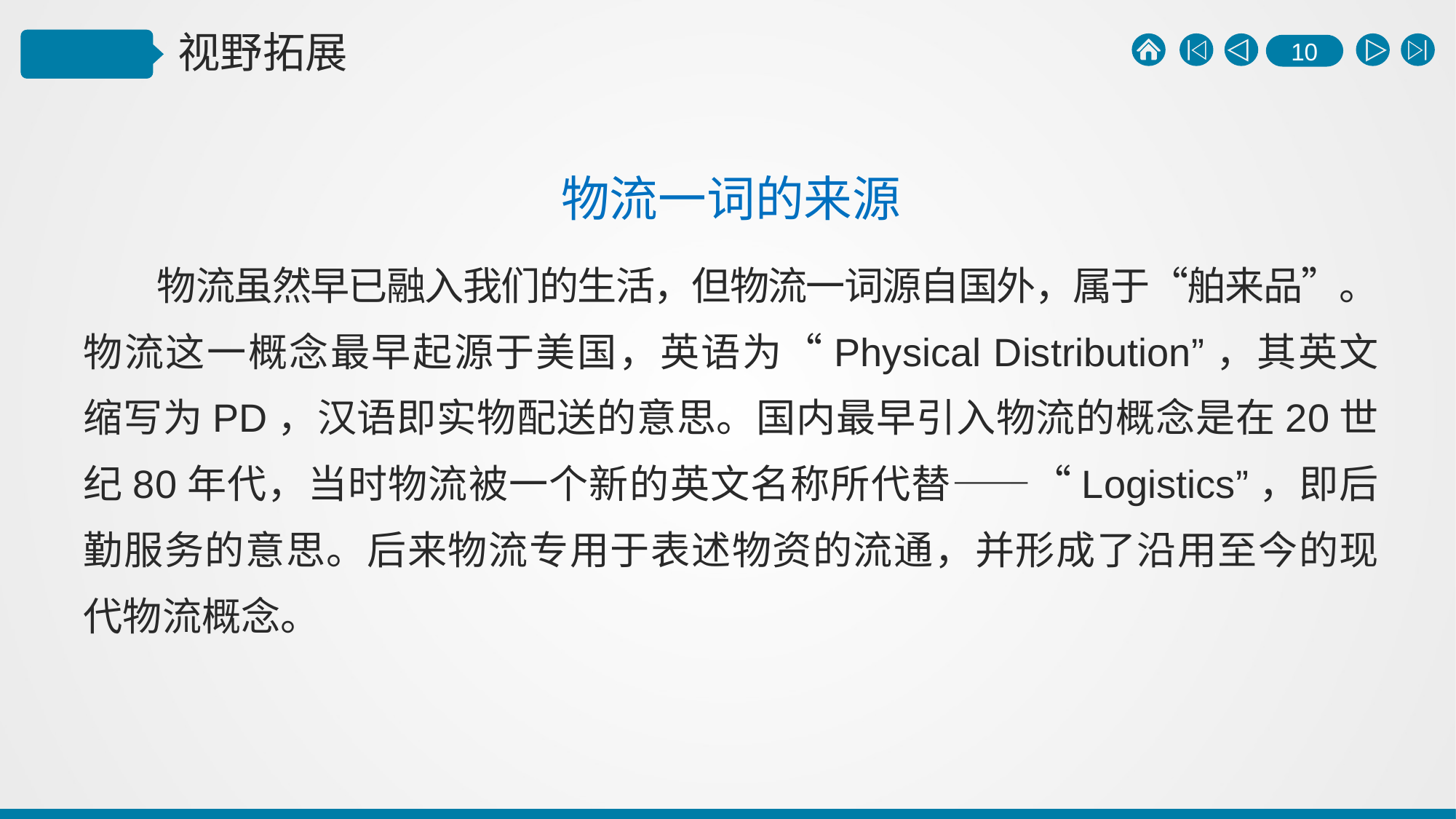

物流一词的来源
物流虽然早已融入我们的生活，但物流一词源自国外，属于“舶来品”。物流这一概念最早起源于美国，英语为“Physical Distribution”，其英文缩写为PD，汉语即实物配送的意思。国内最早引入物流的概念是在20世纪80年代，当时物流被一个新的英文名称所代替——“Logistics”，即后勤服务的意思。后来物流专用于表述物资的流通，并形成了沿用至今的现代物流概念。